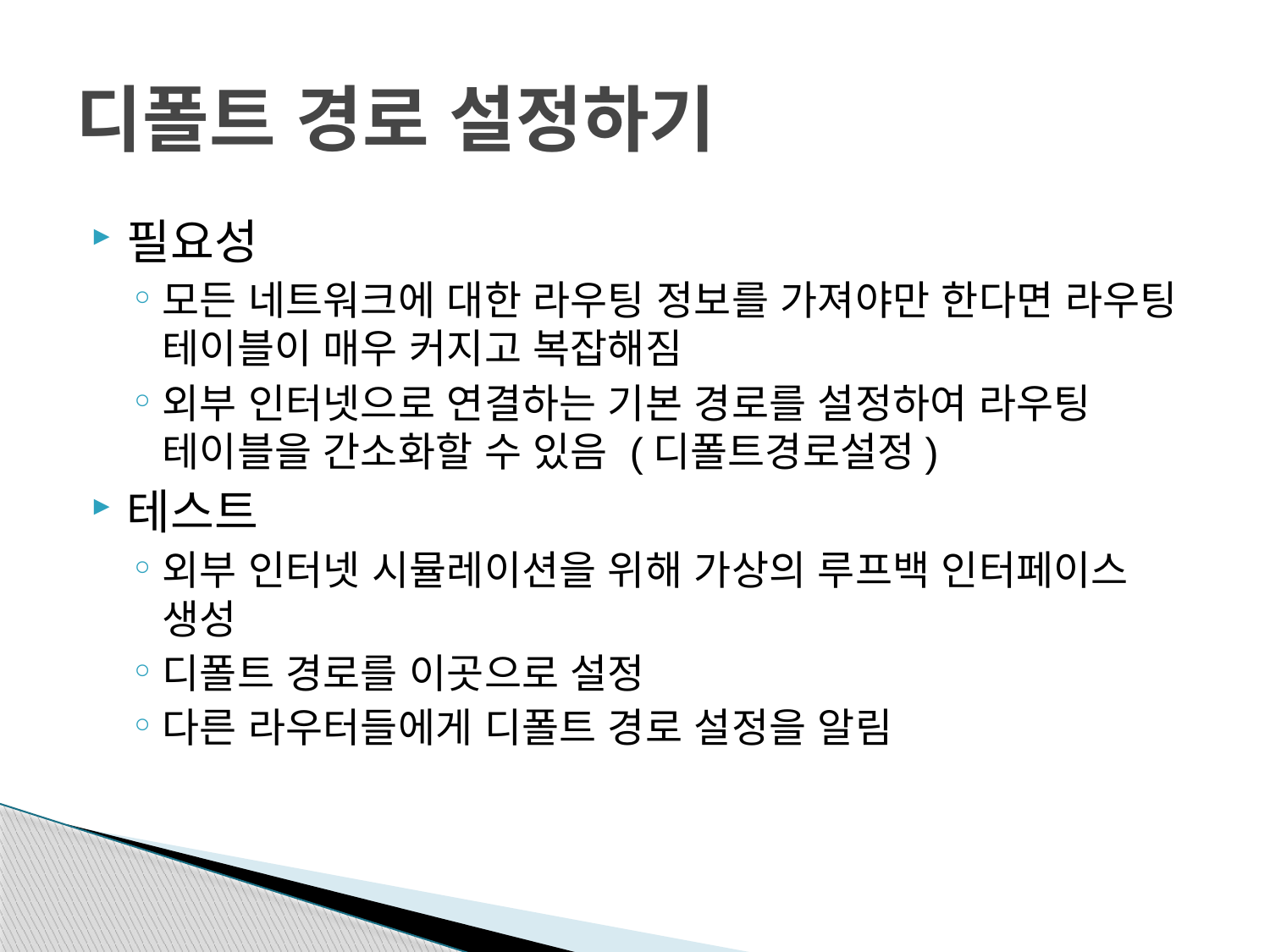

# 디폴트 경로 설정하기
필요성
모든 네트워크에 대한 라우팅 정보를 가져야만 한다면 라우팅 테이블이 매우 커지고 복잡해짐
외부 인터넷으로 연결하는 기본 경로를 설정하여 라우팅 테이블을 간소화할 수 있음 (디폴트경로설정)
테스트
외부 인터넷 시뮬레이션을 위해 가상의 루프백 인터페이스 생성
디폴트 경로를 이곳으로 설정
다른 라우터들에게 디폴트 경로 설정을 알림